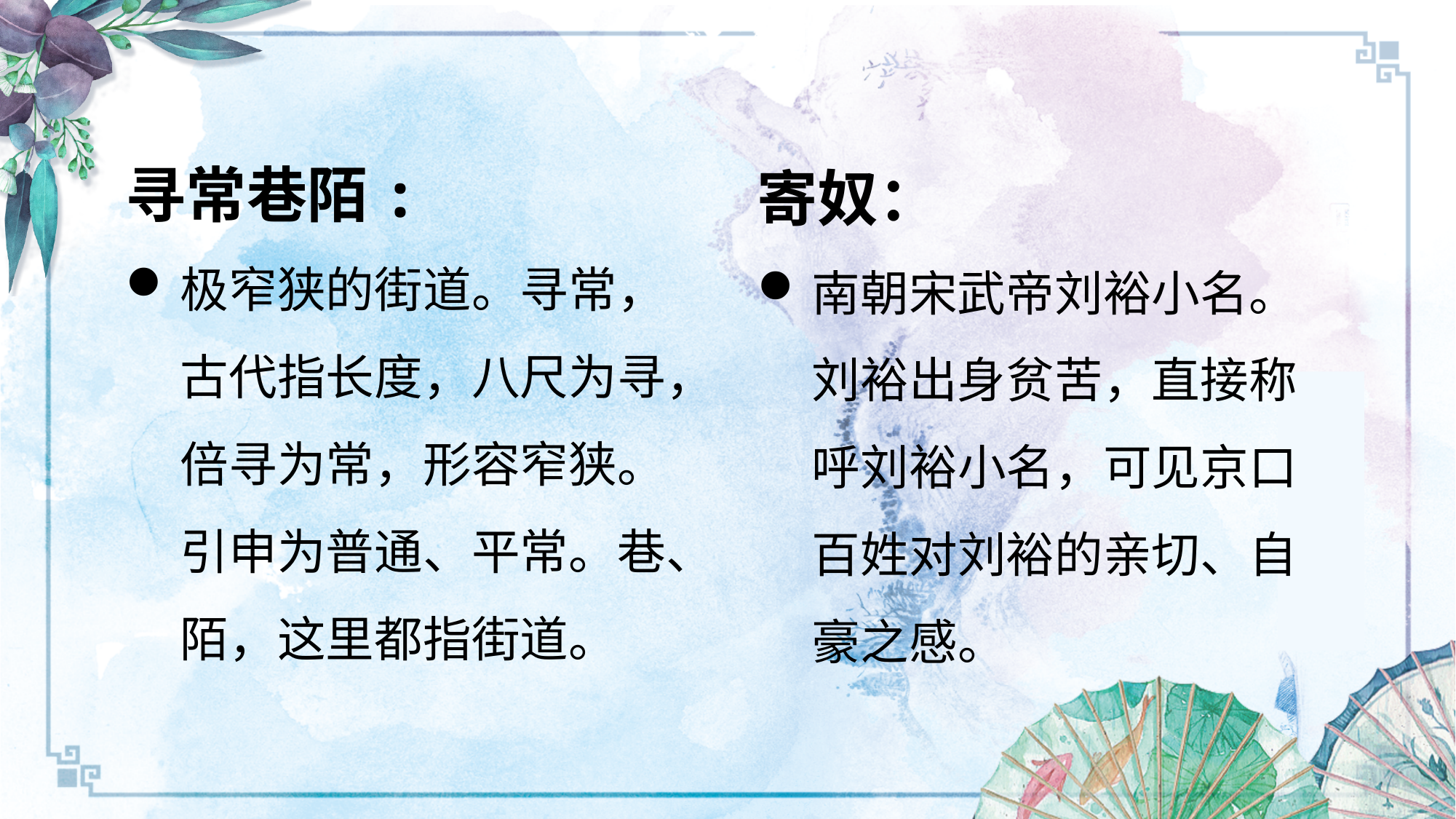

寄奴：
南朝宋武帝刘裕小名。刘裕出身贫苦，直接称呼刘裕小名，可见京口百姓对刘裕的亲切、自豪之感。
寻常巷陌:
极窄狭的街道。寻常，古代指长度，八尺为寻，倍寻为常，形容窄狭。引申为普通、平常。巷、陌，这里都指街道。